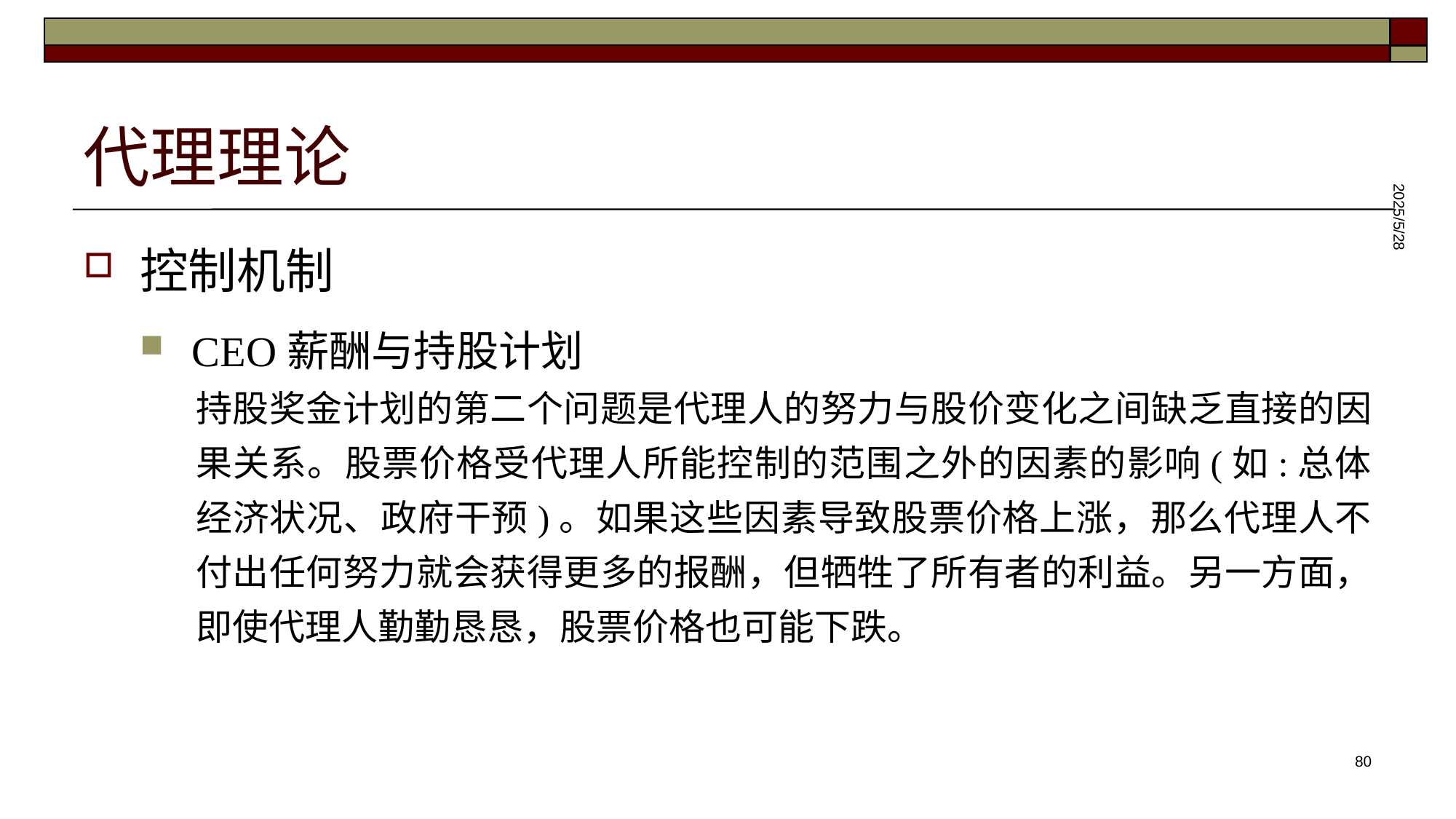

# 代理理论
控制机制
CEO薪酬与持股计划
持股奖金计划的第二个问题是代理人的努力与股价变化之间缺乏直接的因果关系。股票价格受代理人所能控制的范围之外的因素的影响(如:总体经济状况、政府干预)。如果这些因素导致股票价格上涨，那么代理人不付出任何努力就会获得更多的报酬，但牺牲了所有者的利益。另一方面，即使代理人勤勤恳恳，股票价格也可能下跌。

2025/5/28
80